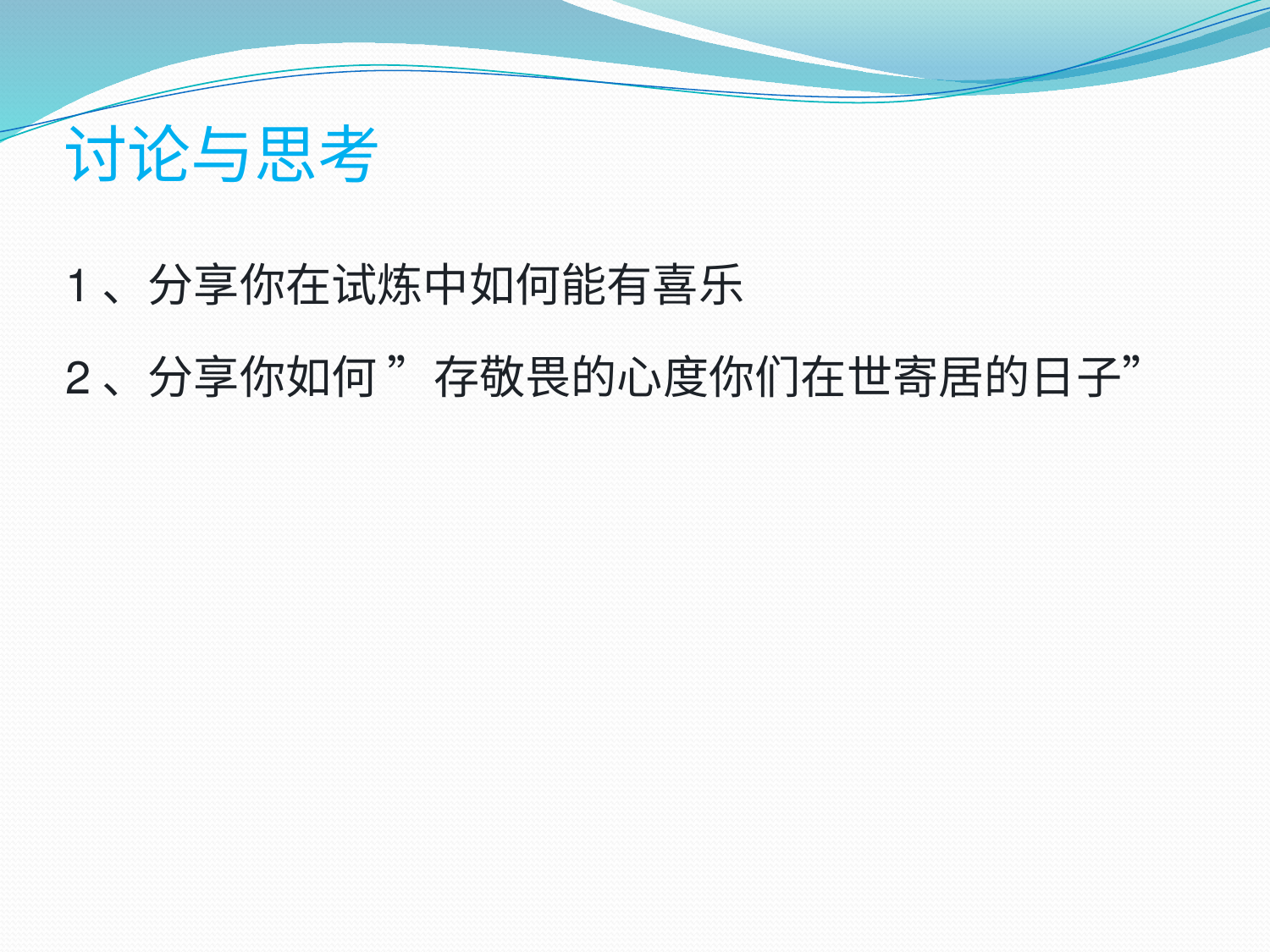

# 讨论与思考
1、分享你在试炼中如何能有喜乐
2、分享你如何 ”存敬畏的心度你们在世寄居的日子”